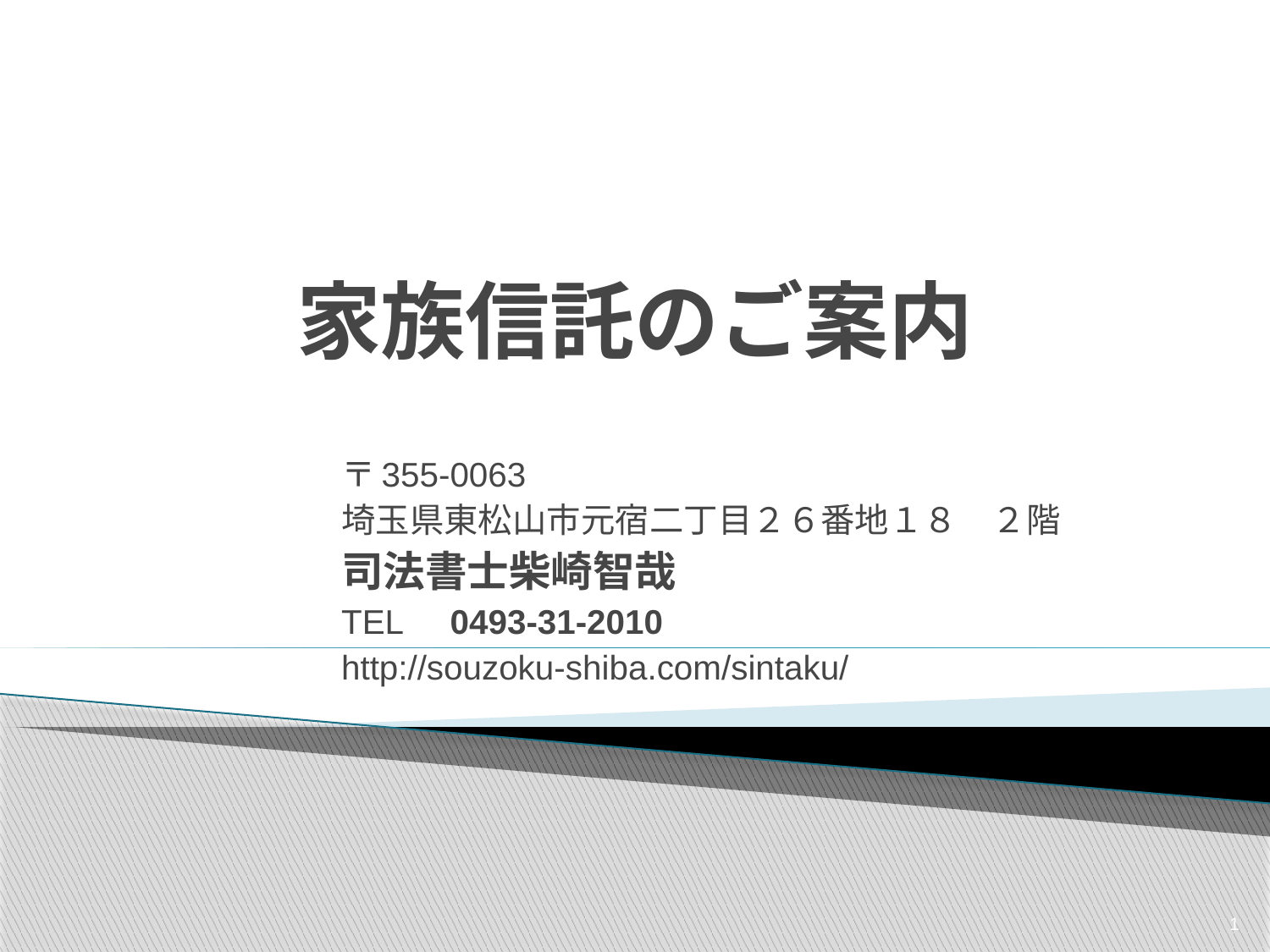

# 家族信託のご案内
〒355-0063
埼玉県東松山市元宿二丁目２６番地１８　２階
司法書士柴崎智哉
TEL　0493-31-2010
http://souzoku-shiba.com/sintaku/

1